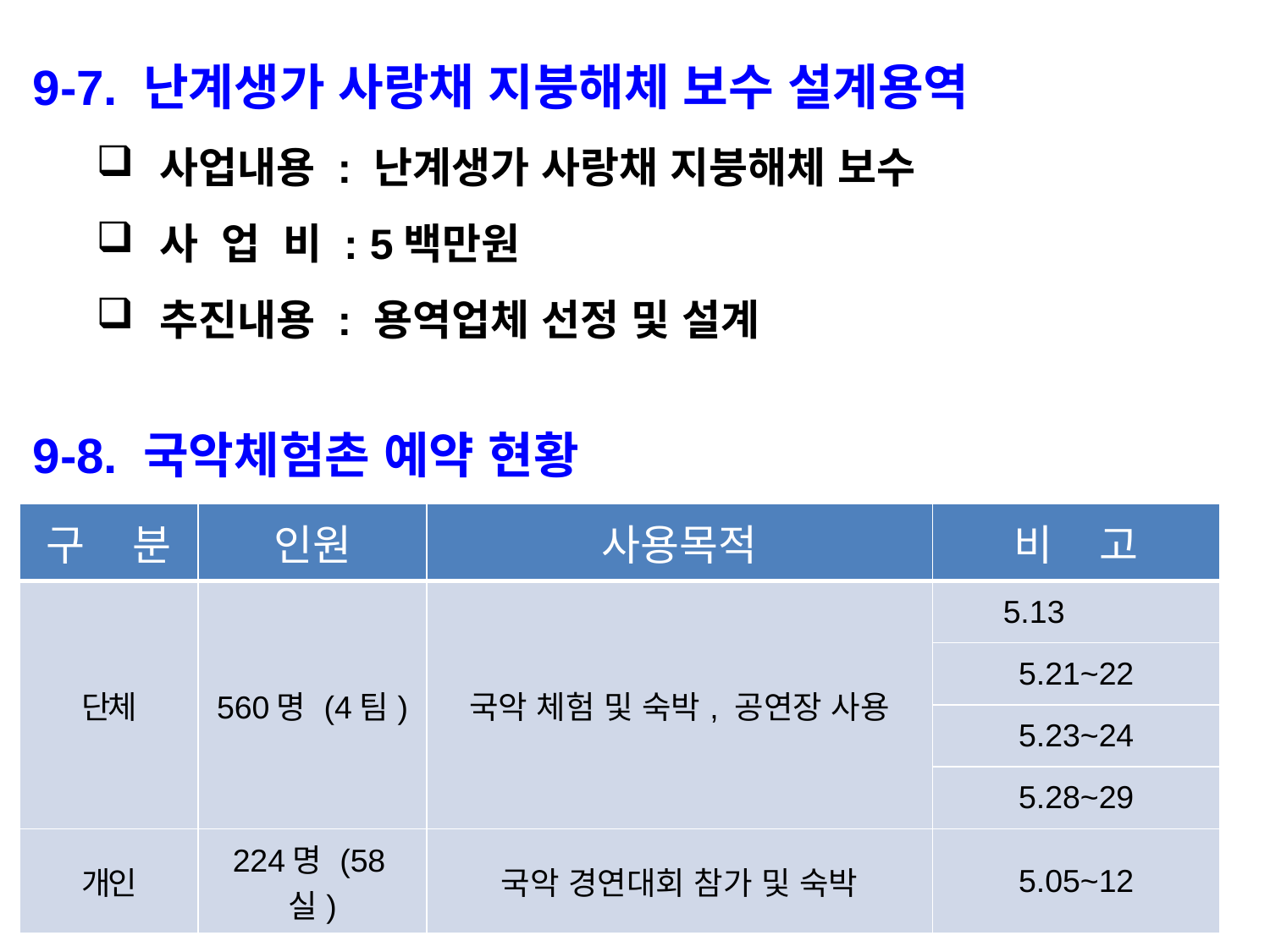

9-7. 난계생가 사랑채 지붕해체 보수 설계용역
사업내용 : 난계생가 사랑채 지붕해체 보수
사 업 비 : 5백만원
추진내용 : 용역업체 선정 및 설계

9-8. 국악체험촌 예약 현황

| 구 분 | 인원 | 사용목적 | 비 고 |
| --- | --- | --- | --- |
| 단체 | 560명 (4팀) | 국악 체험 및 숙박, 공연장 사용 | 5.13 |
|  |  |  | 5.21~22 |
|  |  |  | 5.23~24 |
|  |  |  | 5.28~29 |
| 개인 | 224명 (58실) | 국악 경연대회 참가 및 숙박 | 5.05~12 |